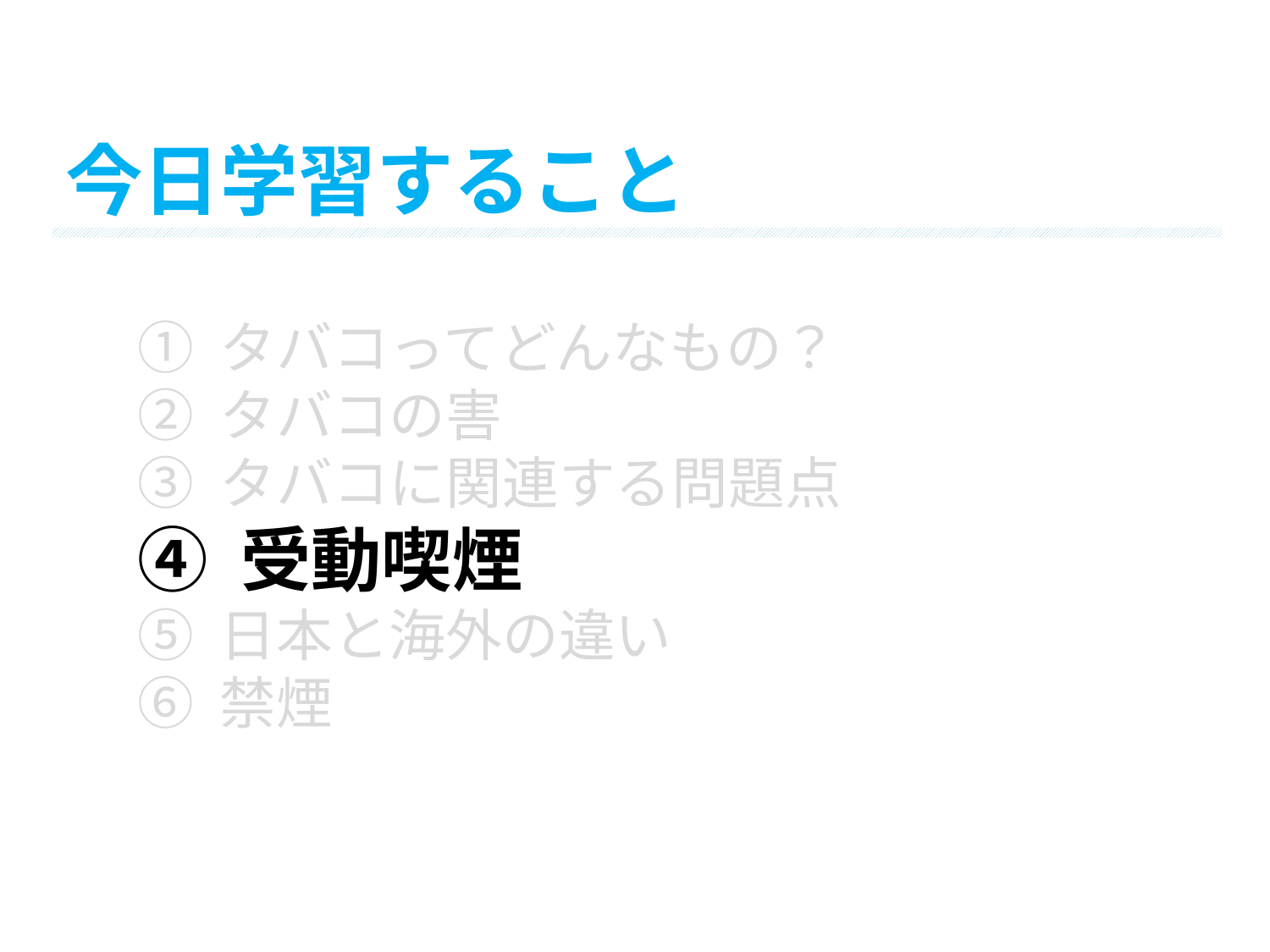

今日学習すること

① タバコってどんなもの？
② タバコの害
③ タバコに関連する問題点
④ 受動喫煙
⑤ 日本と海外の違い
⑥ 禁煙